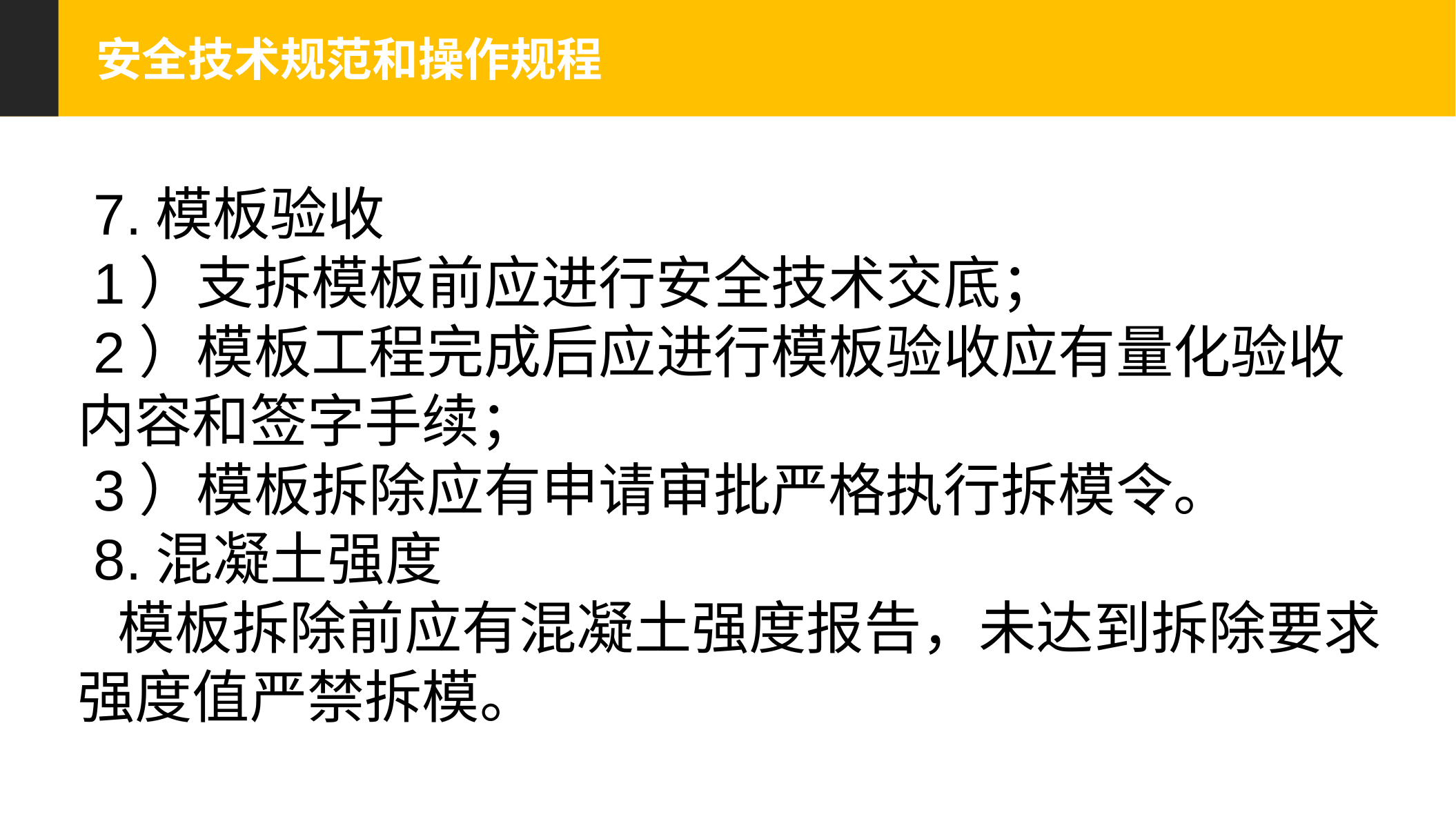

安全技术规范和操作规程
 7.模板验收
 1）支拆模板前应进行安全技术交底；
 2）模板工程完成后应进行模板验收应有量化验收内容和签字手续；
 3）模板拆除应有申请审批严格执行拆模令。
 8.混凝土强度
  模板拆除前应有混凝土强度报告，未达到拆除要求强度值严禁拆模。